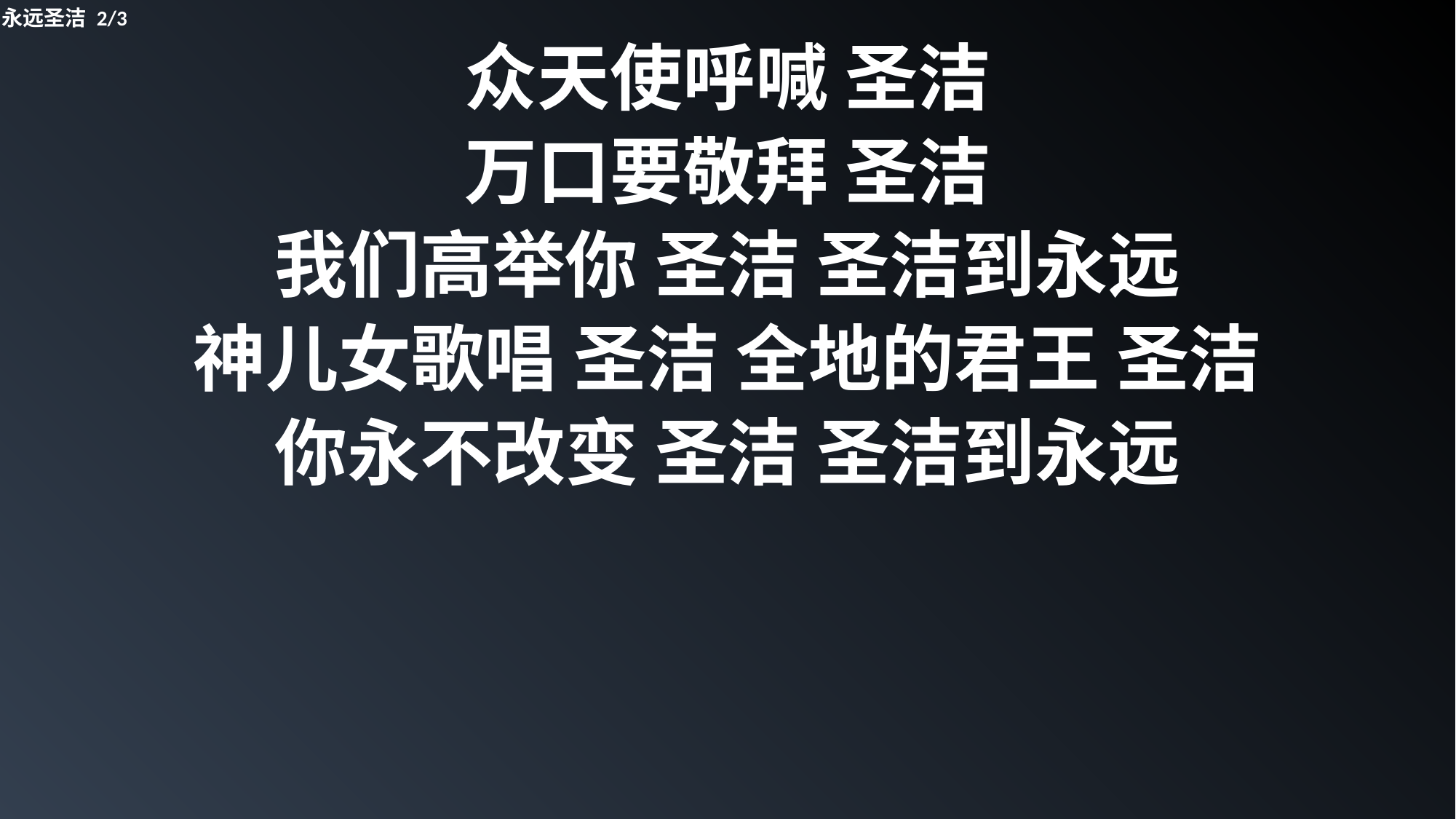

永远圣洁 2/3
众天使呼喊 圣洁
万口要敬拜 圣洁
我们高举你 圣洁 圣洁到永远
神儿女歌唱 圣洁 全地的君王 圣洁
你永不改变 圣洁 圣洁到永远